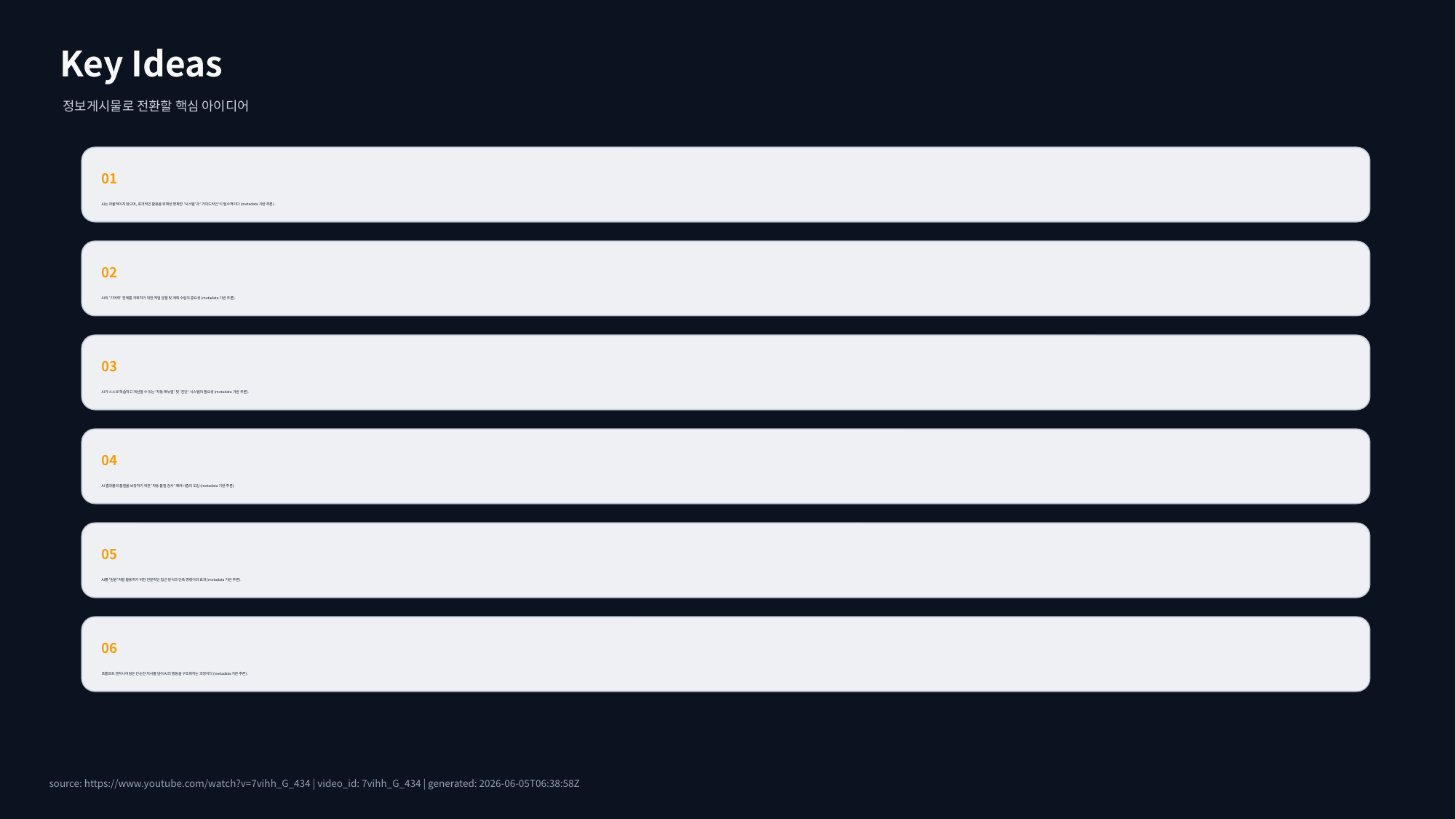

Key Ideas
정보게시물로 전환할 핵심 아이디어

01
AI는 자율적이지 않으며, 효과적인 활용을 위해선 명확한 '시스템'과 '가이드라인'이 필수적이다 (metadata 기반 추론).

02
AI의 '기억력' 한계를 극복하기 위한 작업 분할 및 계획 수립의 중요성 (metadata 기반 추론).

03
AI가 스스로 학습하고 개선할 수 있는 '자동 매뉴얼' 및 '진단' 시스템의 필요성 (metadata 기반 추론).

04
AI 결과물의 품질을 보장하기 위한 '자동 품질 검사' 메커니즘의 도입 (metadata 기반 추론).

05
AI를 '팀원'처럼 활용하기 위한 전문적인 접근 방식과 단축 명령어의 효과 (metadata 기반 추론).

06
프롬프트 엔지니어링은 단순한 지시를 넘어 AI의 행동을 구조화하는 과정이다 (metadata 기반 추론).
source: https://www.youtube.com/watch?v=7vihh_G_434 | video_id: 7vihh_G_434 | generated: 2026-06-05T06:38:58Z